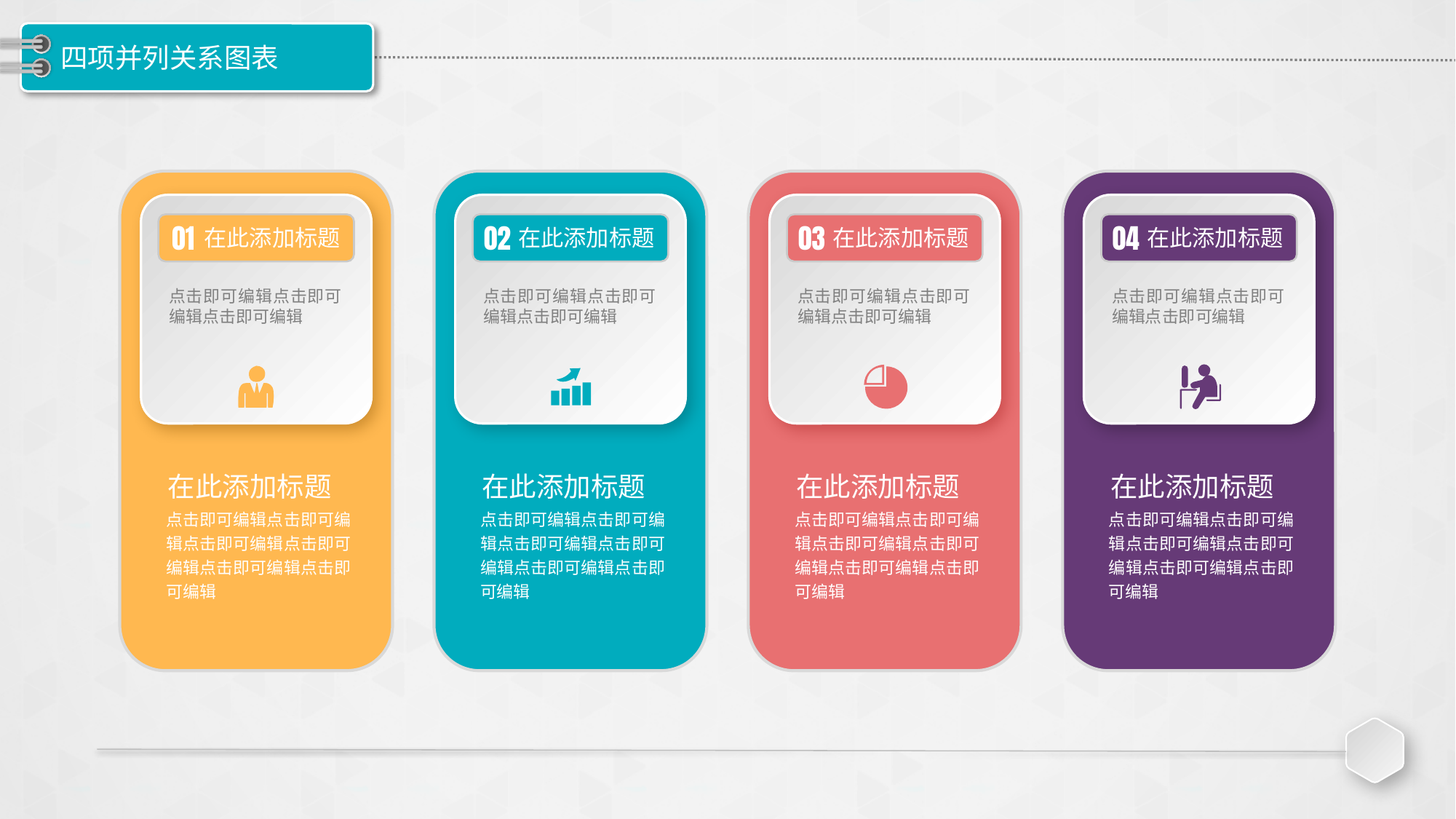

# 四项并列关系图表

01
在此添加标题
点击即可编辑点击即可编辑点击即可编辑
在此添加标题
点击即可编辑点击即可编辑点击即可编辑点击即可编辑点击即可编辑点击即可编辑

02
在此添加标题
点击即可编辑点击即可编辑点击即可编辑
在此添加标题
点击即可编辑点击即可编辑点击即可编辑点击即可编辑点击即可编辑点击即可编辑

03
在此添加标题
点击即可编辑点击即可编辑点击即可编辑
在此添加标题
点击即可编辑点击即可编辑点击即可编辑点击即可编辑点击即可编辑点击即可编辑

04
在此添加标题
点击即可编辑点击即可编辑点击即可编辑
在此添加标题
点击即可编辑点击即可编辑点击即可编辑点击即可编辑点击即可编辑点击即可编辑

35